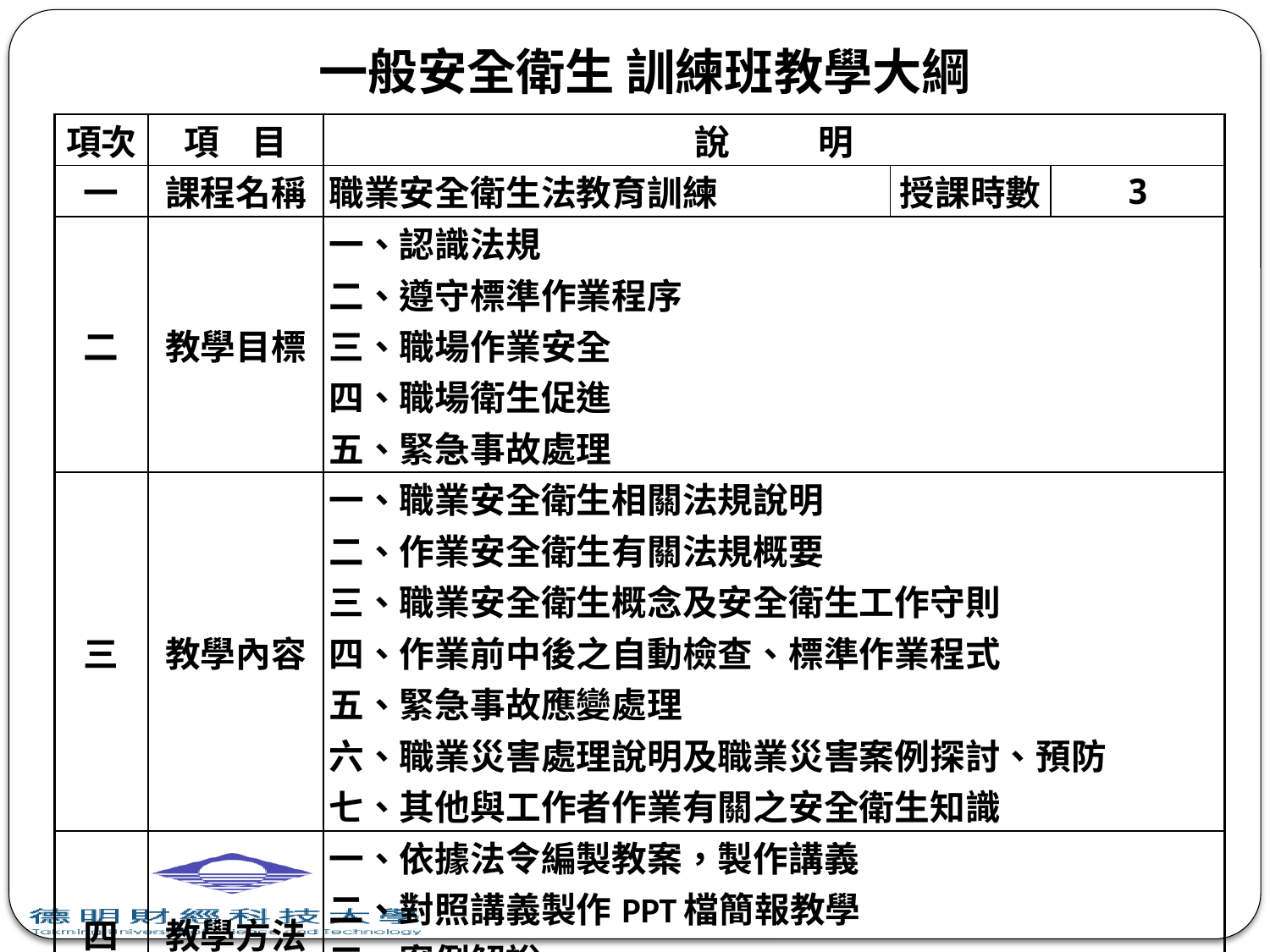

一般安全衛生 訓練班教學大綱
| 項次 | 項 目 | 說 明 |  |  |
| --- | --- | --- | --- | --- |
| 一 | 課程名稱 | 職業安全衛生法教育訓練 | 授課時數 | 3 |
| 二 | 教學目標 | 一、認識法規 二、遵守標準作業程序 三、職場作業安全 四、職場衛生促進 五、緊急事故處理 |  |  |
| 三 | 教學內容 | 一、職業安全衛生相關法規說明 二、作業安全衛生有關法規概要 三、職業安全衛生概念及安全衛生工作守則 四、作業前中後之自動檢查、標準作業程式 五、緊急事故應變處理 六、職業災害處理說明及職業災害案例探討、預防 七、其他與工作者作業有關之安全衛生知識 |  |  |
| 四 | 教學方法 | 一、依據法令編製教案，製作講義 二、對照講義製作PPT檔簡報教學 三、案例解說 四、互動Q&A |  |  |